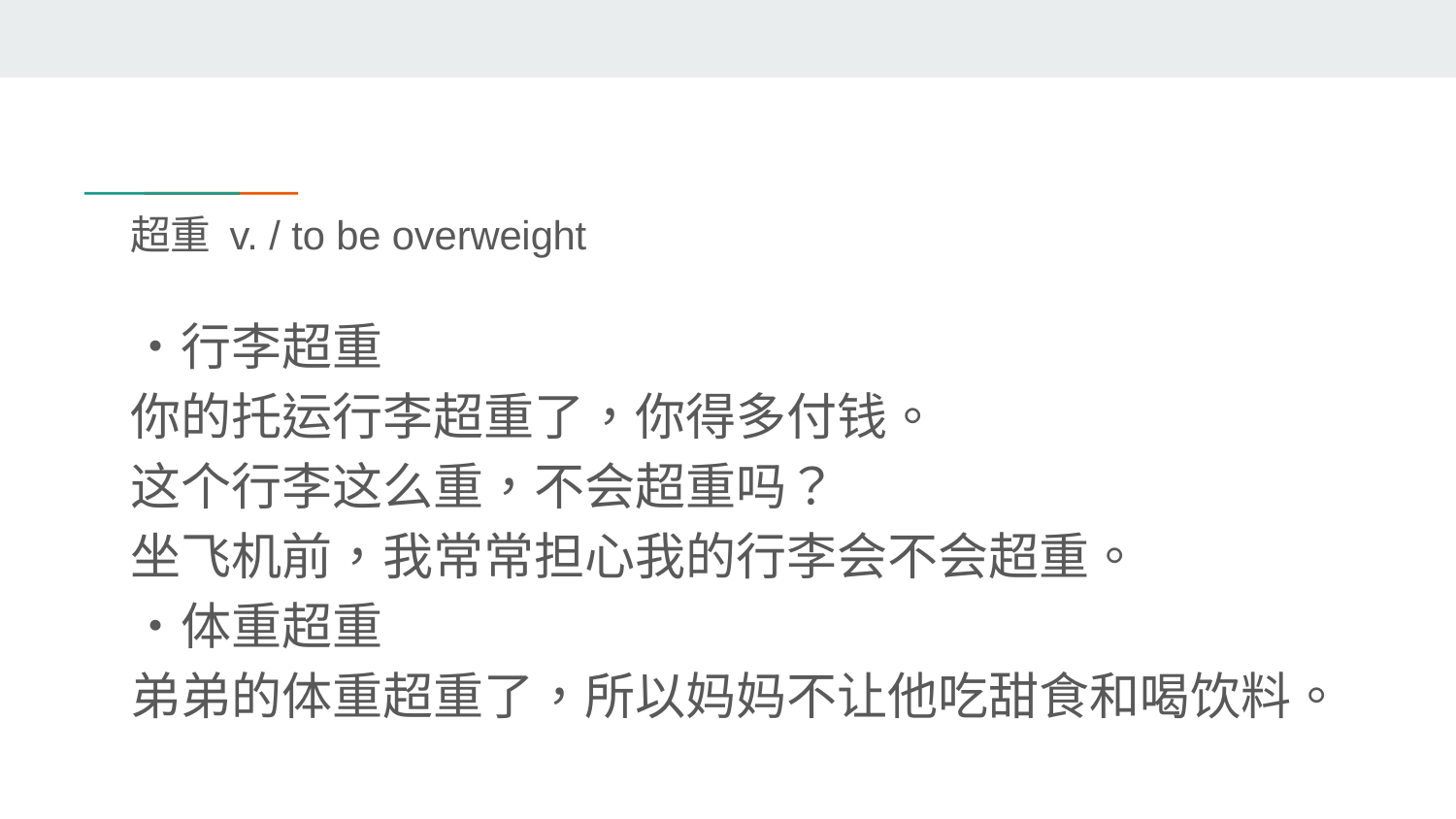

# 超重 v. / to be overweight

・行李超重
你的托运行李超重了，你得多付钱。
这个行李这么重，不会超重吗？
坐飞机前，我常常担心我的行李会不会超重。
・体重超重
弟弟的体重超重了，所以妈妈不让他吃甜食和喝饮料。